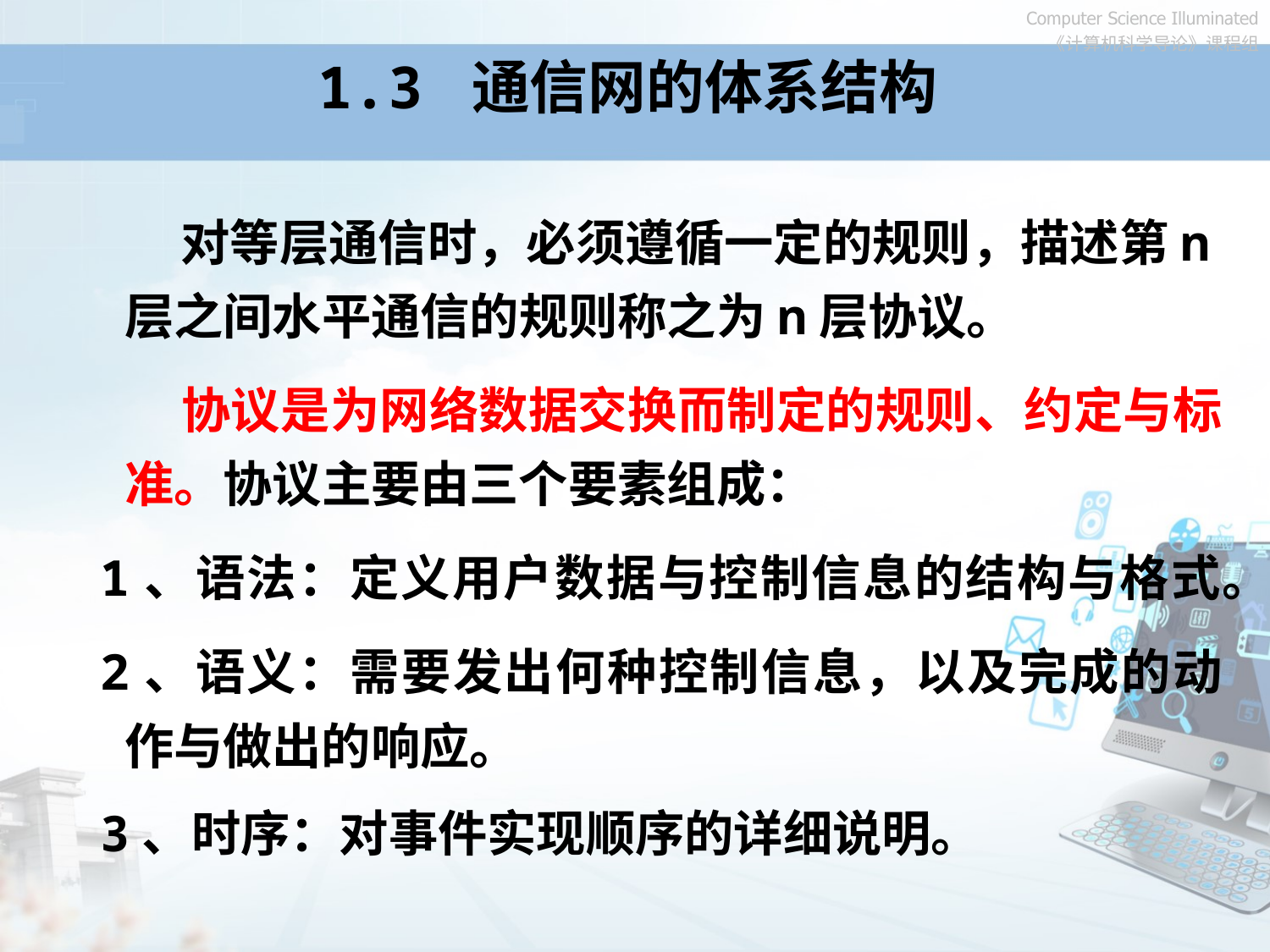

# 1.3 通信网的体系结构
      对等层通信时，必须遵循一定的规则，描述第n层之间水平通信的规则称之为n层协议。
      协议是为网络数据交换而制定的规则、约定与标准。协议主要由三个要素组成：
1、语法：定义用户数据与控制信息的结构与格式。
2、语义：需要发出何种控制信息，以及完成的动作与做出的响应。
3、时序：对事件实现顺序的详细说明。